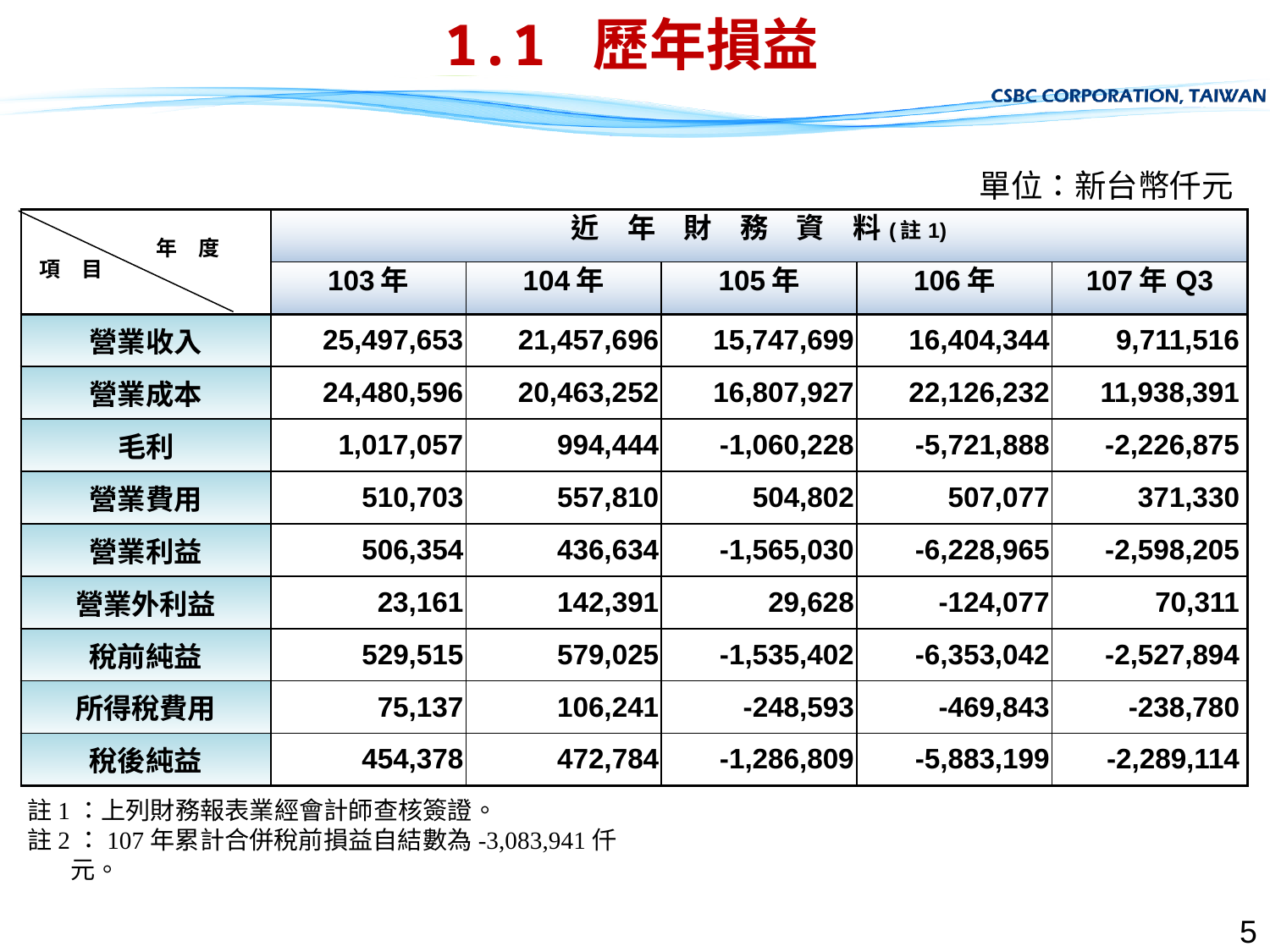

# 1.1 歷年損益
單位：新台幣仟元
|  | 年　度 項　目 | 近　年　財　務　資　料(註1) |  |  |  |  |
| --- | --- | --- | --- | --- | --- | --- |
|  |  | 103年 | 104年 | 105年 | 106年 | 107年Q3 |
|  | 營業收入 | 25,497,653 | 21,457,696 | 15,747,699 | 16,404,344 | 9,711,516 |
|  | 營業成本 | 24,480,596 | 20,463,252 | 16,807,927 | 22,126,232 | 11,938,391 |
|  | 毛利 | 1,017,057 | 994,444 | -1,060,228 | -5,721,888 | -2,226,875 |
|  | 營業費用 | 510,703 | 557,810 | 504,802 | 507,077 | 371,330 |
|  | 營業利益 | 506,354 | 436,634 | -1,565,030 | -6,228,965 | -2,598,205 |
|  | 營業外利益 | 23,161 | 142,391 | 29,628 | -124,077 | 70,311 |
|  | 稅前純益 | 529,515 | 579,025 | -1,535,402 | -6,353,042 | -2,527,894 |
|  | 所得稅費用 | 75,137 | 106,241 | -248,593 | -469,843 | -238,780 |
|  | 稅後純益 | 454,378 | 472,784 | -1,286,809 | -5,883,199 | -2,289,114 |
|  |  |  |  |  |  |  |
註1：上列財務報表業經會計師查核簽證。
註2：107年累計合併稅前損益自結數為-3,083,941仟元。